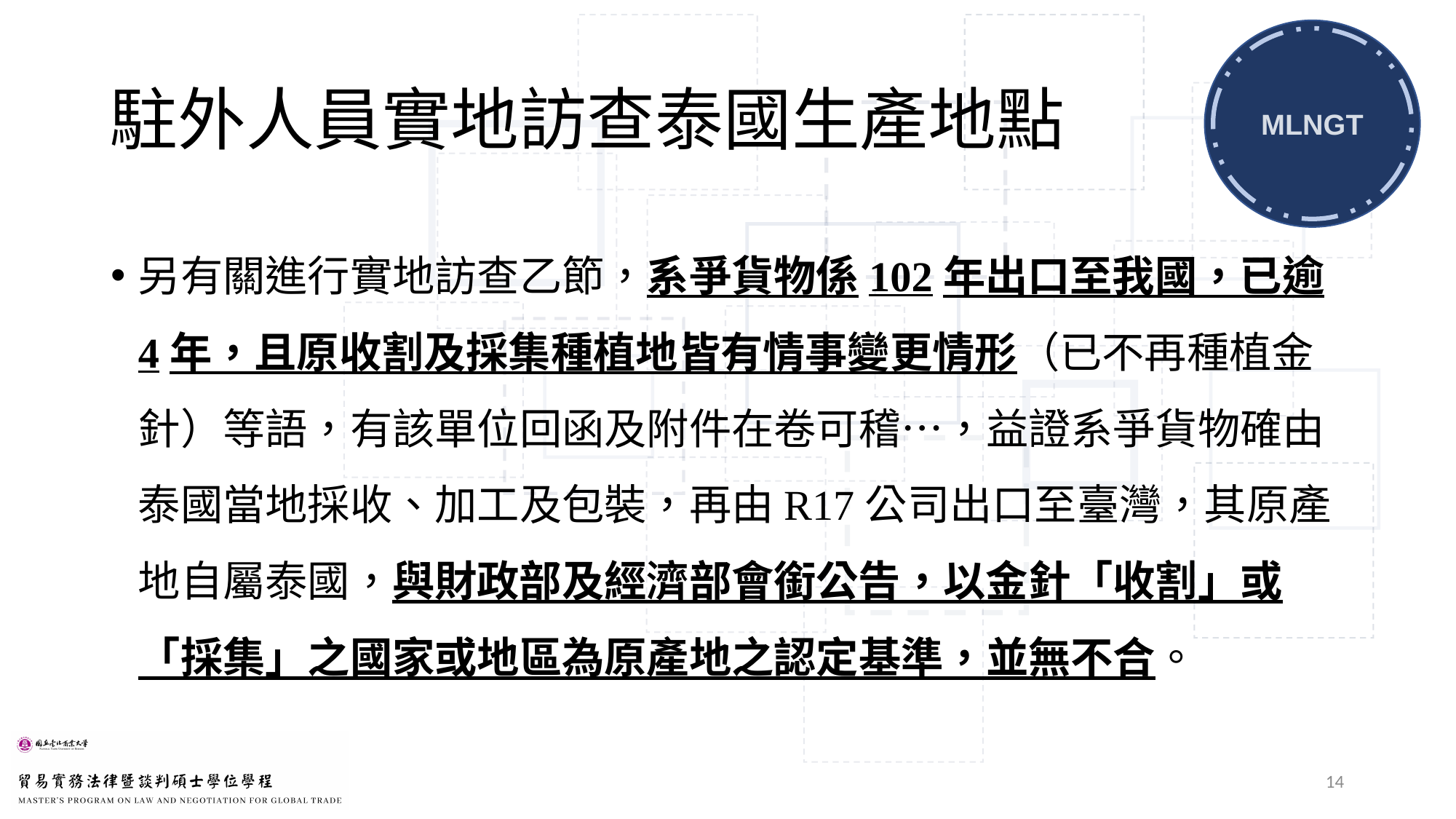

# 駐外人員實地訪查泰國生產地點
另有關進行實地訪查乙節，系爭貨物係102年出口至我國，已逾4年，且原收割及採集種植地皆有情事變更情形（已不再種植金針）等語，有該單位回函及附件在卷可稽…，益證系爭貨物確由泰國當地採收、加工及包裝，再由R17公司出口至臺灣，其原產地自屬泰國，與財政部及經濟部會銜公告，以金針「收割」或「採集」之國家或地區為原產地之認定基準，並無不合。